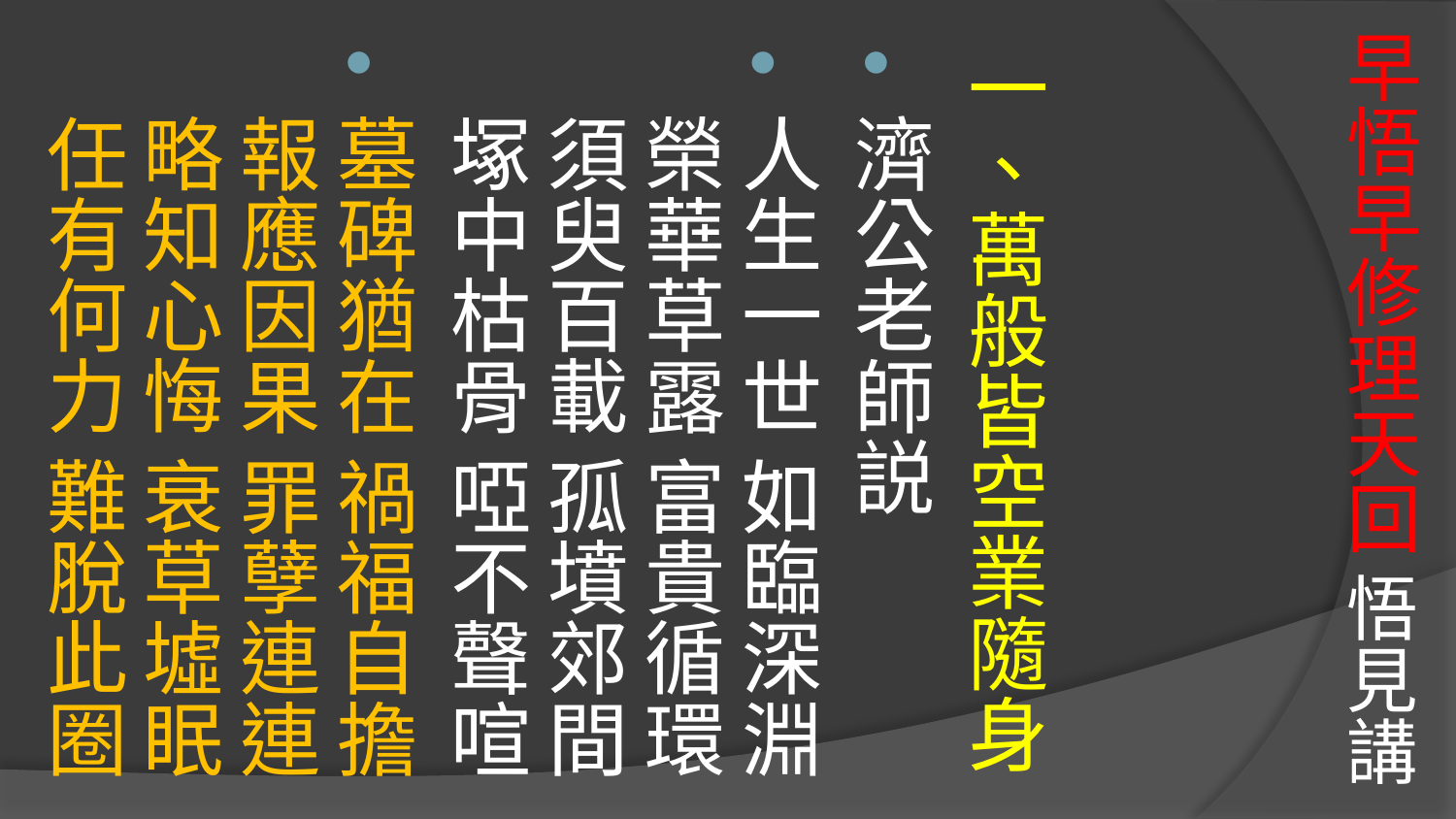

# 早悟早修理天回 悟見講
一、萬般皆空業隨身
濟公老師説
人生一世 如臨深淵 榮華草露 富貴循環
須臾百載 孤墳郊間 塚中枯骨 啞不聲喧
墓碑猶在 禍福自擔 報應因果 罪孽連連
略知心悔 衰草墟眠 任有何力 難脫此圈